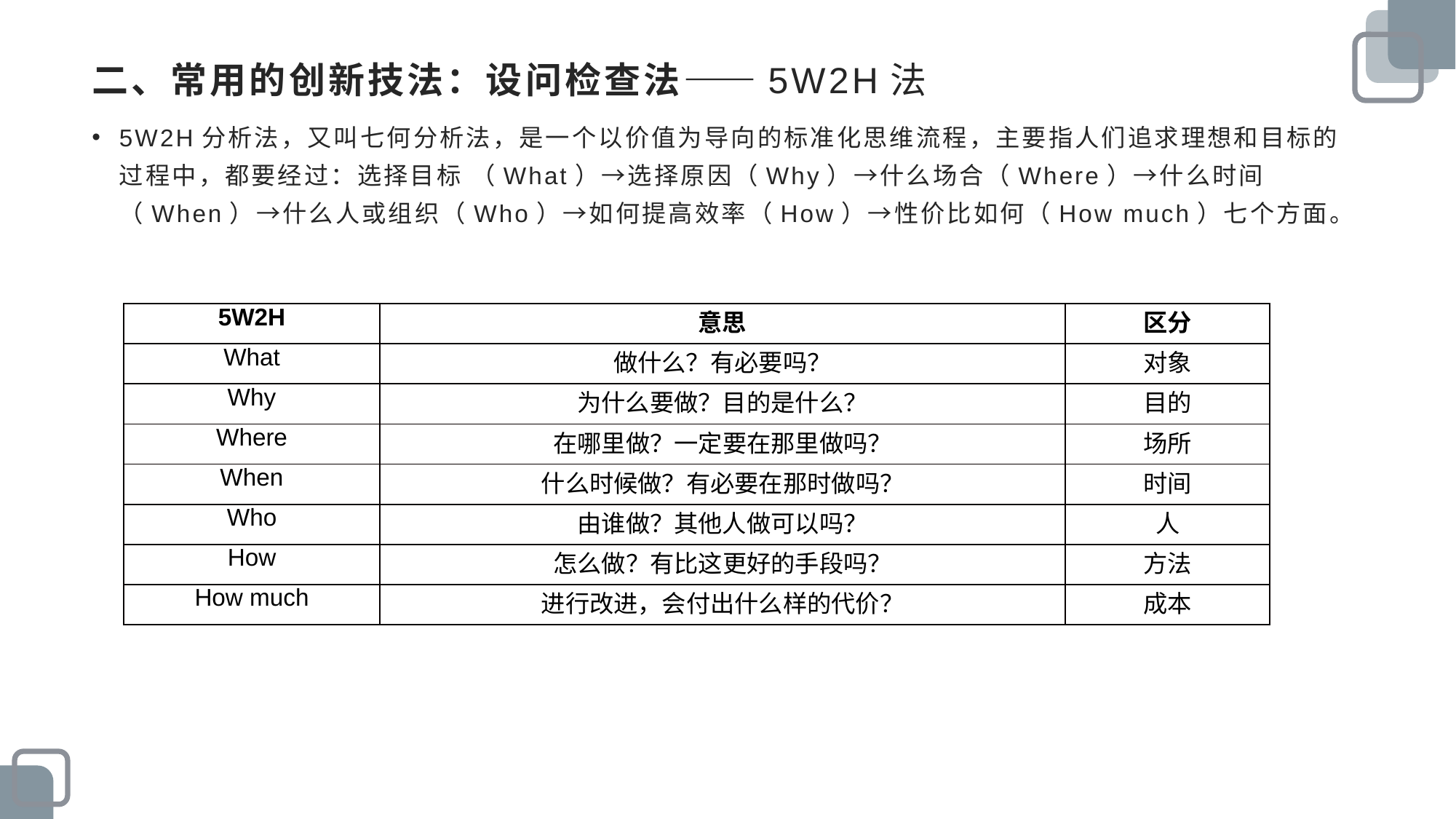

# 二、常用的创新技法：设问检查法——5W2H法
5W2H分析法，又叫七何分析法，是一个以价值为导向的标准化思维流程，主要指人们追求理想和目标的过程中，都要经过：选择目标 （What）→选择原因（Why）→什么场合（Where）→什么时间（When）→什么人或组织（Who）→如何提高效率（How）→性价比如何（How much）七个方面。
| 5W2H | 意思 | 区分 |
| --- | --- | --- |
| What | 做什么？有必要吗？ | 对象 |
| Why | 为什么要做？目的是什么？ | 目的 |
| Where | 在哪里做？一定要在那里做吗？ | 场所 |
| When | 什么时候做？有必要在那时做吗？ | 时间 |
| Who | 由谁做？其他人做可以吗？ | 人 |
| How | 怎么做？有比这更好的手段吗？ | 方法 |
| How much | 进行改进，会付出什么样的代价？ | 成本 |